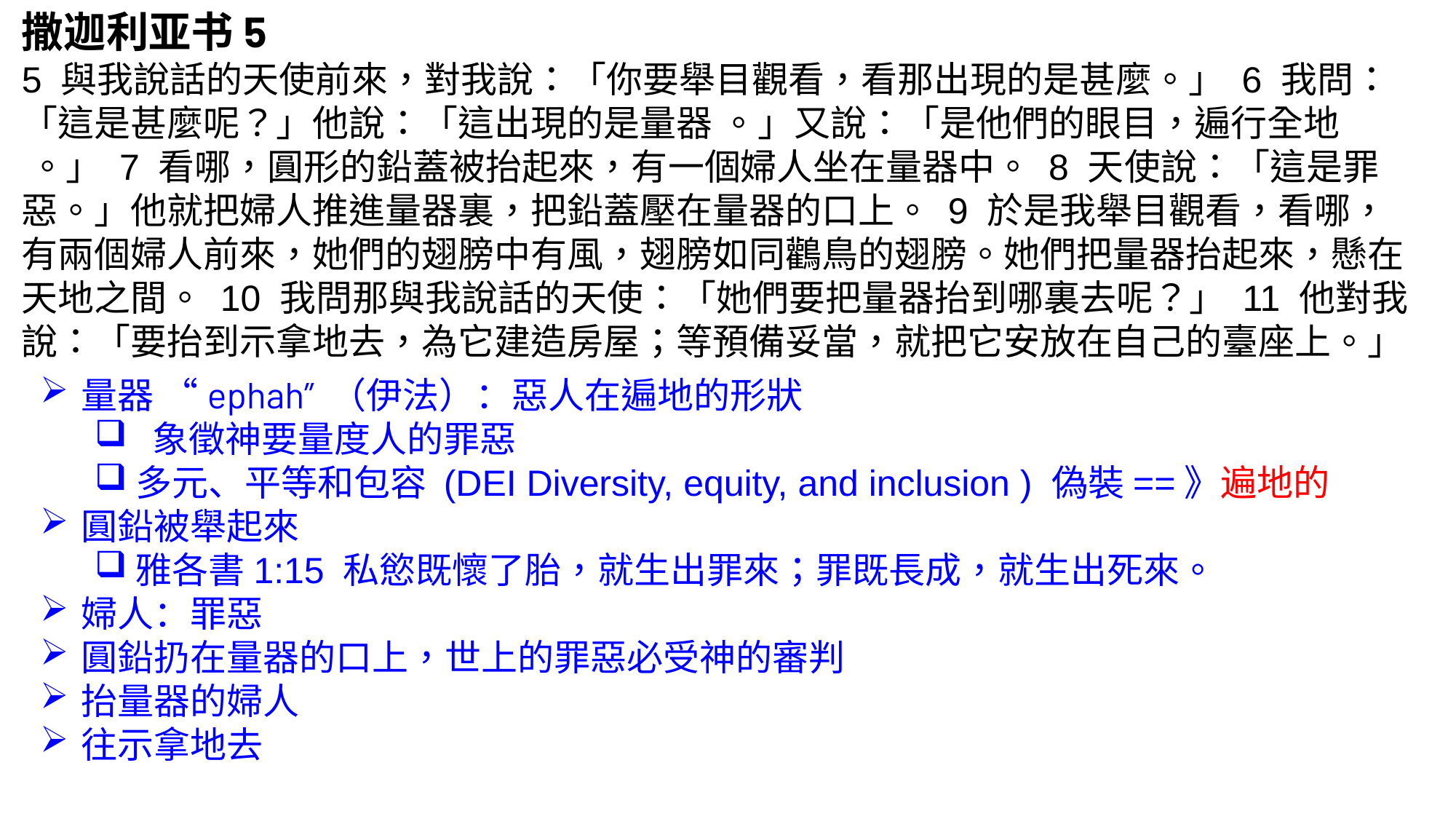

撒迦利亚书5
‪‪5 與我說話的天使前來，對我說：「你要舉目觀看，看那出現的是甚麼。」 6 我問：「這是甚麼呢？」他說：「這出現的是量器 。」又說：「是他們的眼目，遍行全地 。」 7 看哪，圓形的鉛蓋被抬起來，有一個婦人坐在量器中。 8 天使說：「這是罪惡。」他就把婦人推進量器裏，把鉛蓋壓在量器的口上。 9 於是我舉目觀看，看哪，有兩個婦人前來，她們的翅膀中有風，翅膀如同鸛鳥的翅膀。她們把量器抬起來，懸在天地之間。 10 我問那與我說話的天使：「她們要把量器抬到哪裏去呢？」 11 他對我說：「要抬到示拿地去，為它建造房屋；等預備妥當，就把它安放在自己的臺座上。」
量器 “ephah” （伊法）：惡人在遍地的形狀
 象徵神要量度人的罪惡
多元、平等和包容 (DEI Diversity, equity, and inclusion ) 偽裝==》遍地的
圓鉛被舉起來
雅各書‬1:15 私慾既懷了胎，就生出罪來；罪既長成，就生出死來。
婦人：罪惡
圓鉛扔在量器的口上，世上的罪惡必受神的審判
抬量器的婦人
往示拿地去